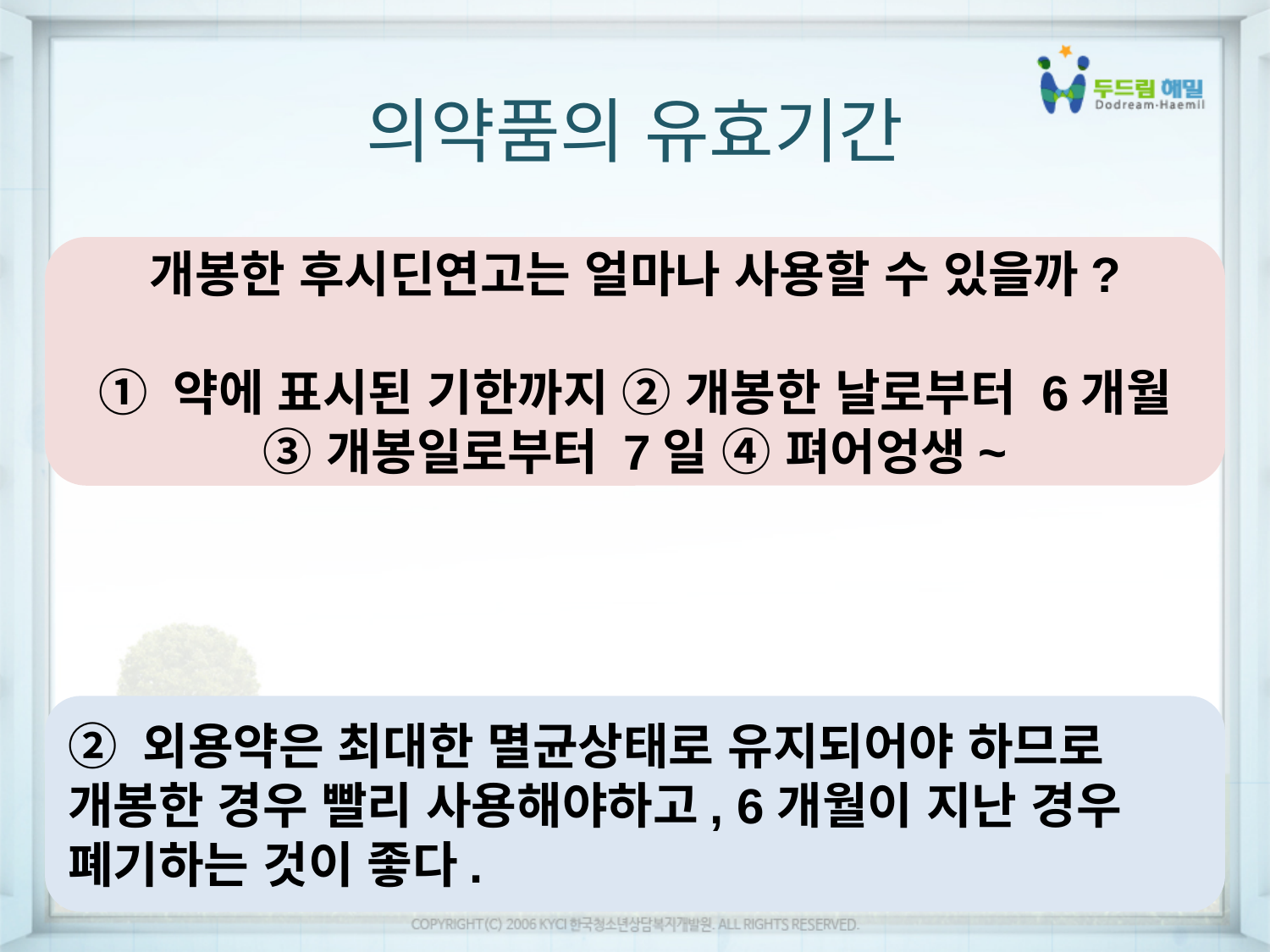

의약품의 유효기간
개봉한 후시딘연고는 얼마나 사용할 수 있을까?

① 약에 표시된 기한까지 ② 개봉한 날로부터 6개월 ③ 개봉일로부터 7일 ④ 펴어엉생~
② 외용약은 최대한 멸균상태로 유지되어야 하므로 개봉한 경우 빨리 사용해야하고, 6개월이 지난 경우 폐기하는 것이 좋다.